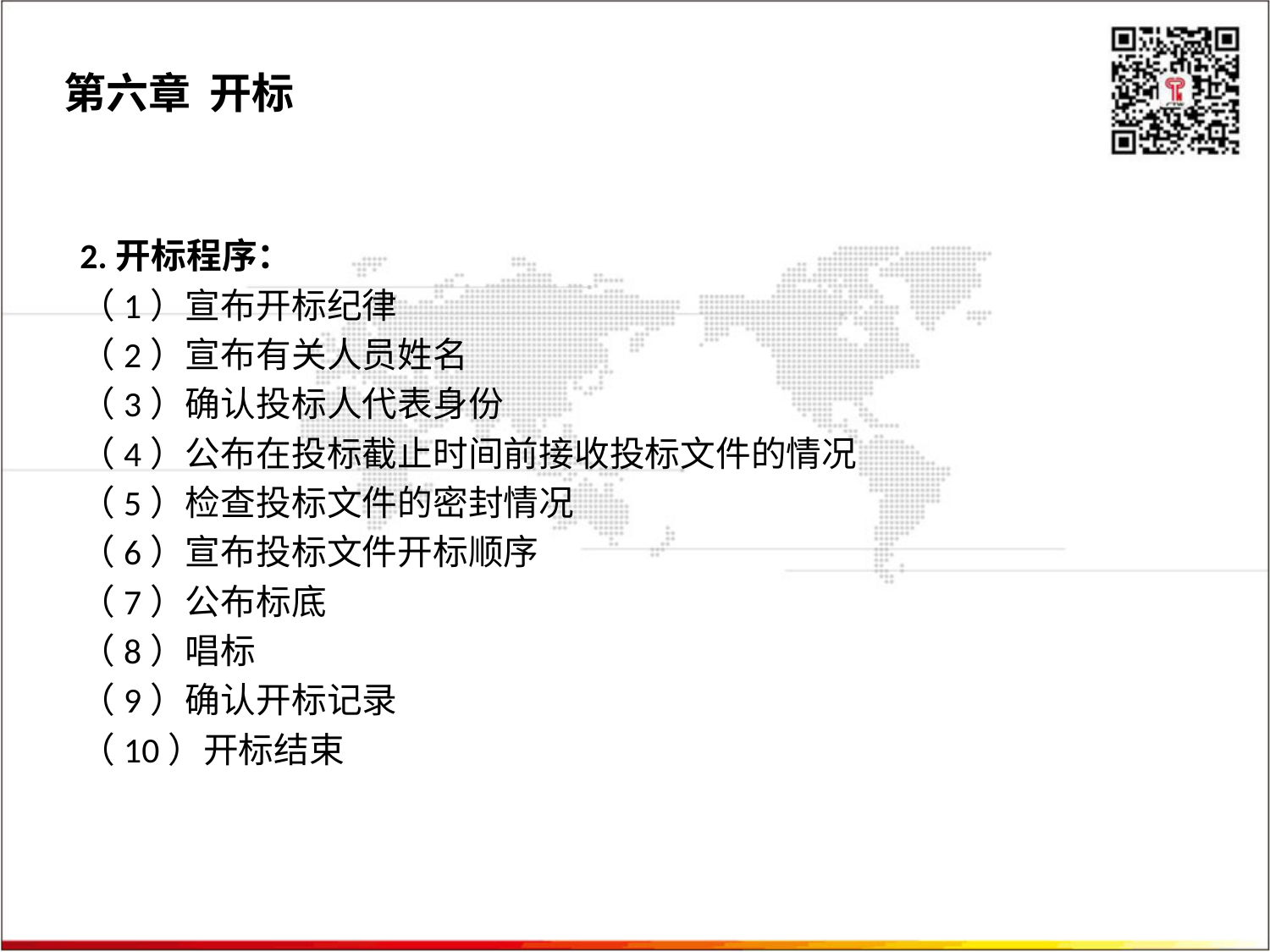

第六章  开标
2.开标程序：
（1）宣布开标纪律
（2）宣布有关人员姓名
（3）确认投标人代表身份
（4）公布在投标截止时间前接收投标文件的情况
（5）检查投标文件的密封情况
（6）宣布投标文件开标顺序
（7）公布标底
（8）唱标
（9）确认开标记录
（10）开标结束